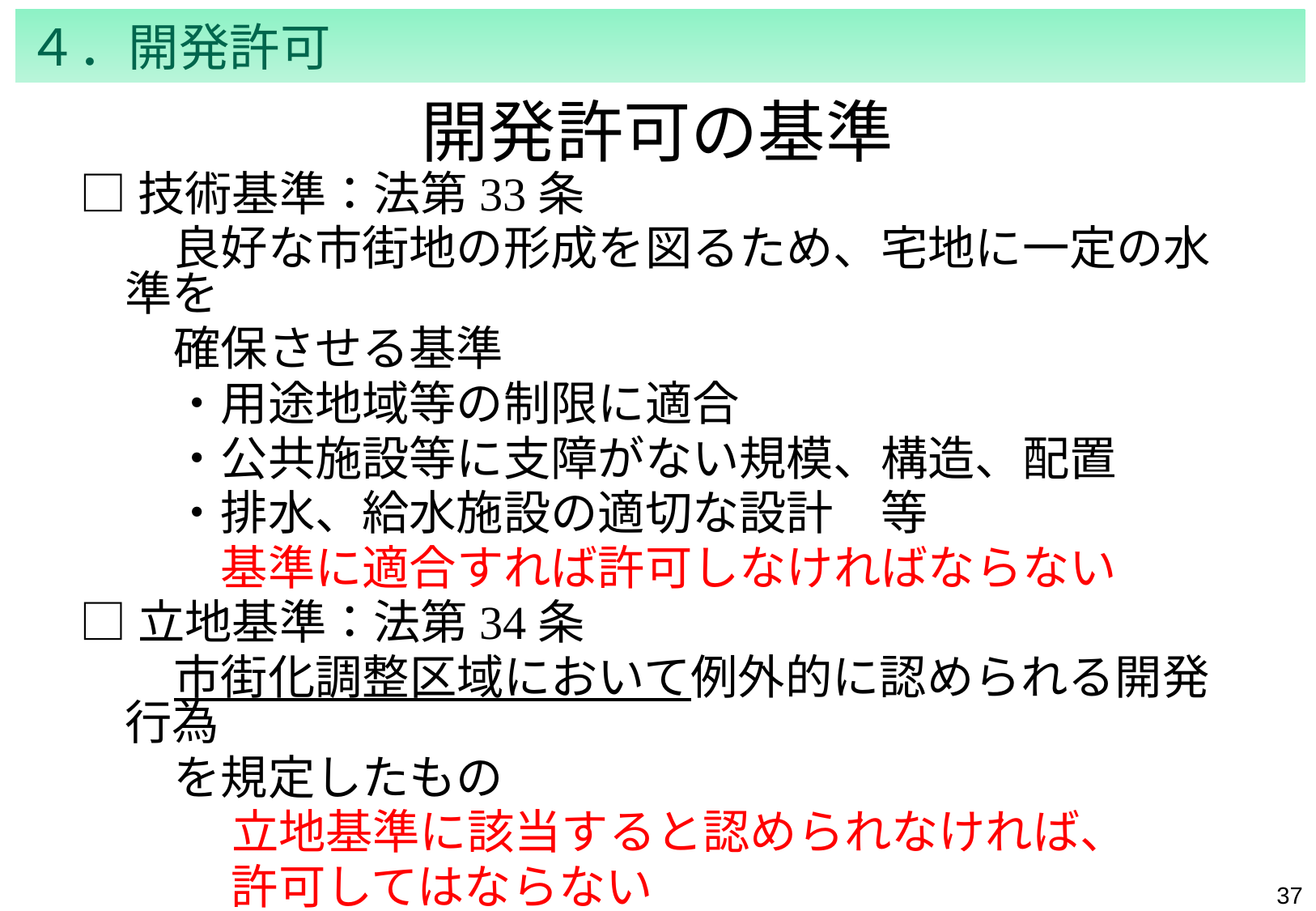

４．開発許可
# 開発許可の基準
□技術基準：法第33条
　　良好な市街地の形成を図るため、宅地に一定の水準を
　　確保させる基準
　　・用途地域等の制限に適合
　　・公共施設等に支障がない規模、構造、配置
　　・排水、給水施設の適切な設計　等
　　　基準に適合すれば許可しなければならない
□立地基準：法第34条
　　市街化調整区域において例外的に認められる開発行為
　　を規定したもの
　　　 立地基準に該当すると認められなければ、
　　　 許可してはならない

37